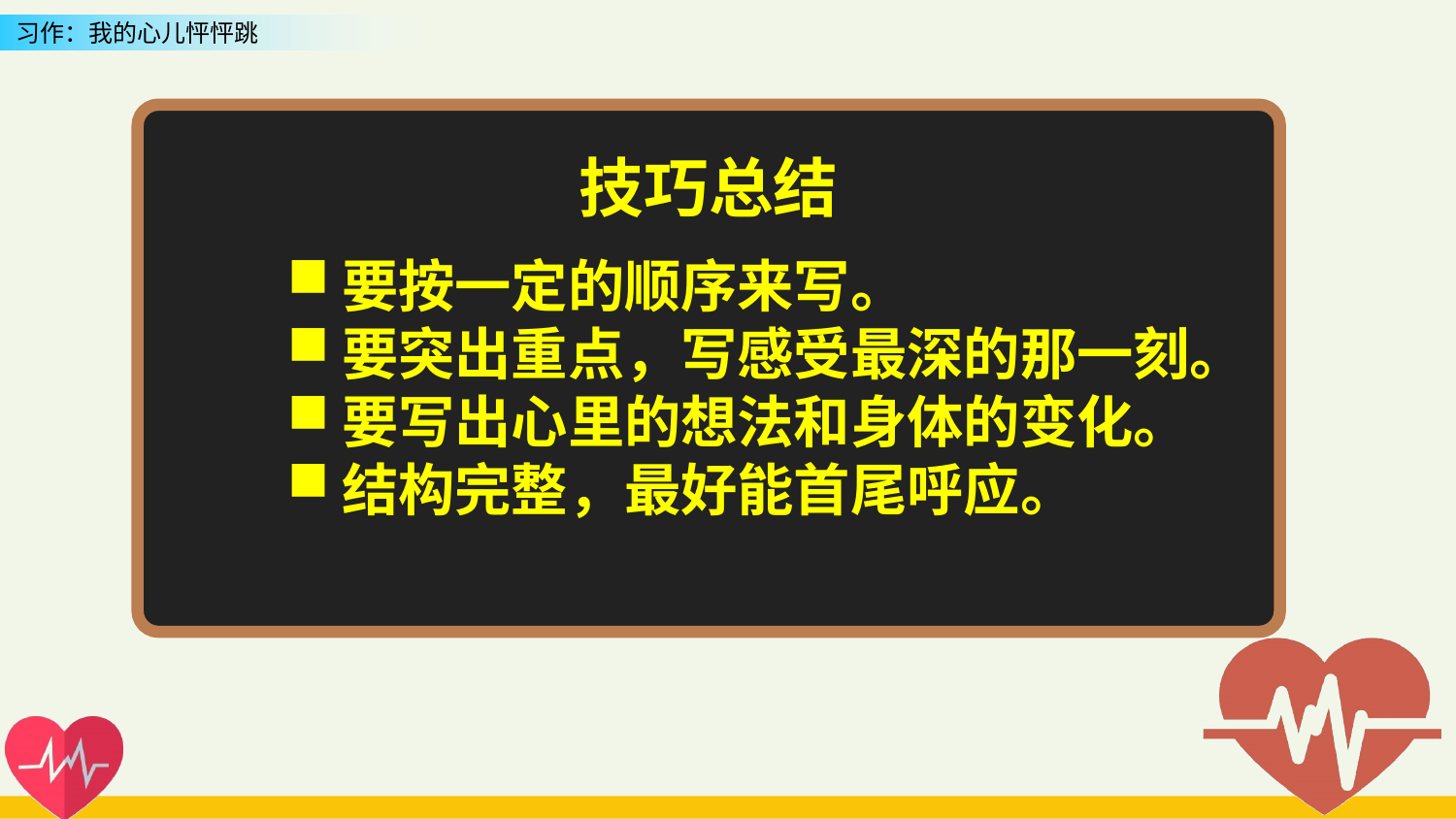

技巧总结
要按一定的顺序来写。
要突出重点，写感受最深的那一刻。
要写出心里的想法和身体的变化。
结构完整，最好能首尾呼应。